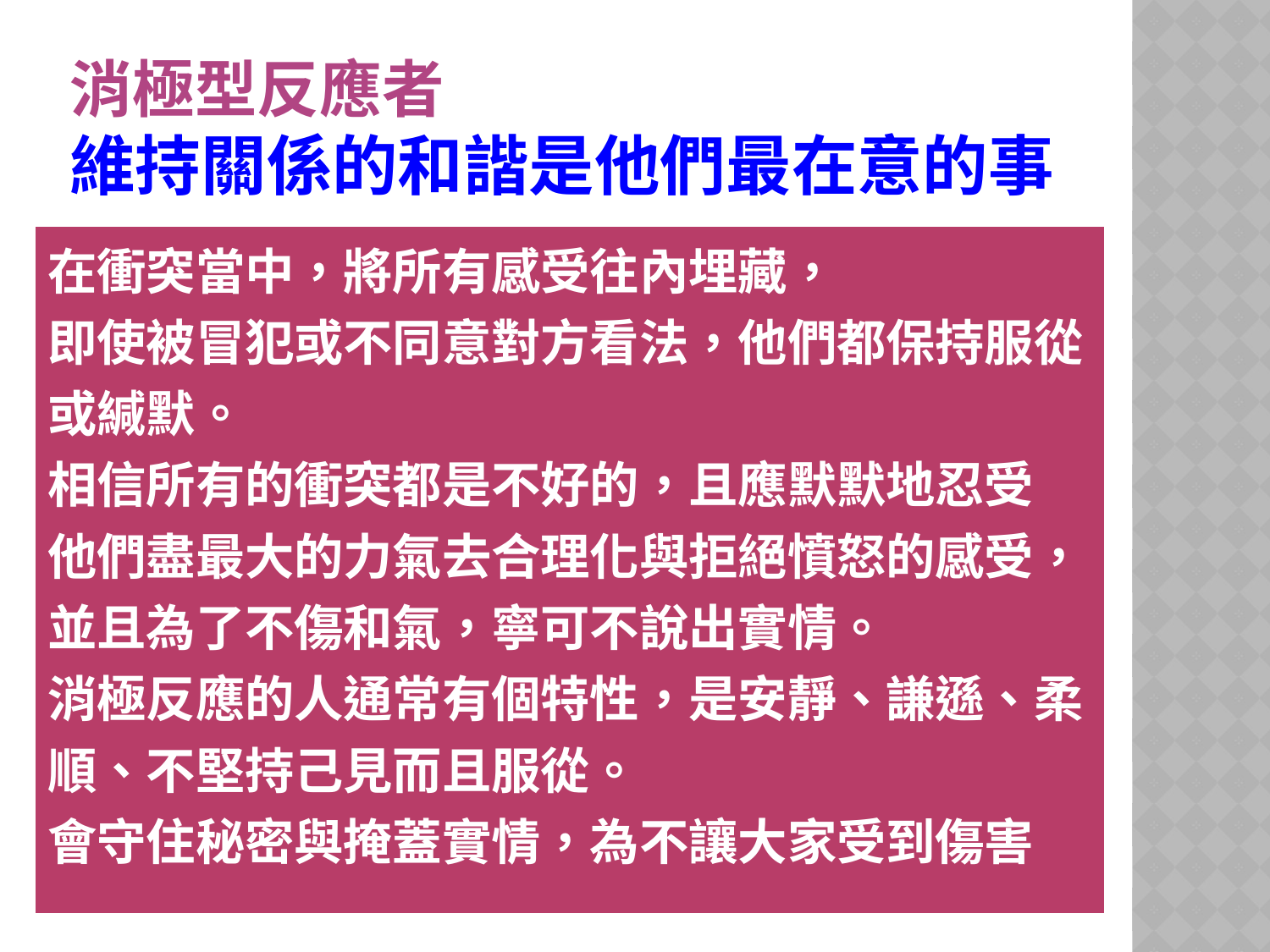

# 消極型反應者 維持關係的和諧是他們最在意的事

將所有感受往內埋藏，即使被冒犯也，他們都保持服從或緘默。他們傾向於相信所有的衝突都是不好的，而且應該默默地忍受，他們盡最大的力氣去合理化與拒絕憤怒的感受，並且為了不傷和氣，寧可不說出實情。消極反應的人通常有個特性，是安靜、謙遜、柔順、不堅持己見而且服從。

| 在衝突當中，將所有感受往內埋藏， 即使被冒犯或不同意對方看法，他們都保持服從或緘默。 相信所有的衝突都是不好的，且應默默地忍受 他們盡最大的力氣去合理化與拒絕憤怒的感受，並且為了不傷和氣，寧可不說出實情。 消極反應的人通常有個特性，是安靜、謙遜、柔順、不堅持己見而且服從。 會守住秘密與掩蓋實情，為不讓大家受到傷害 |
| --- |